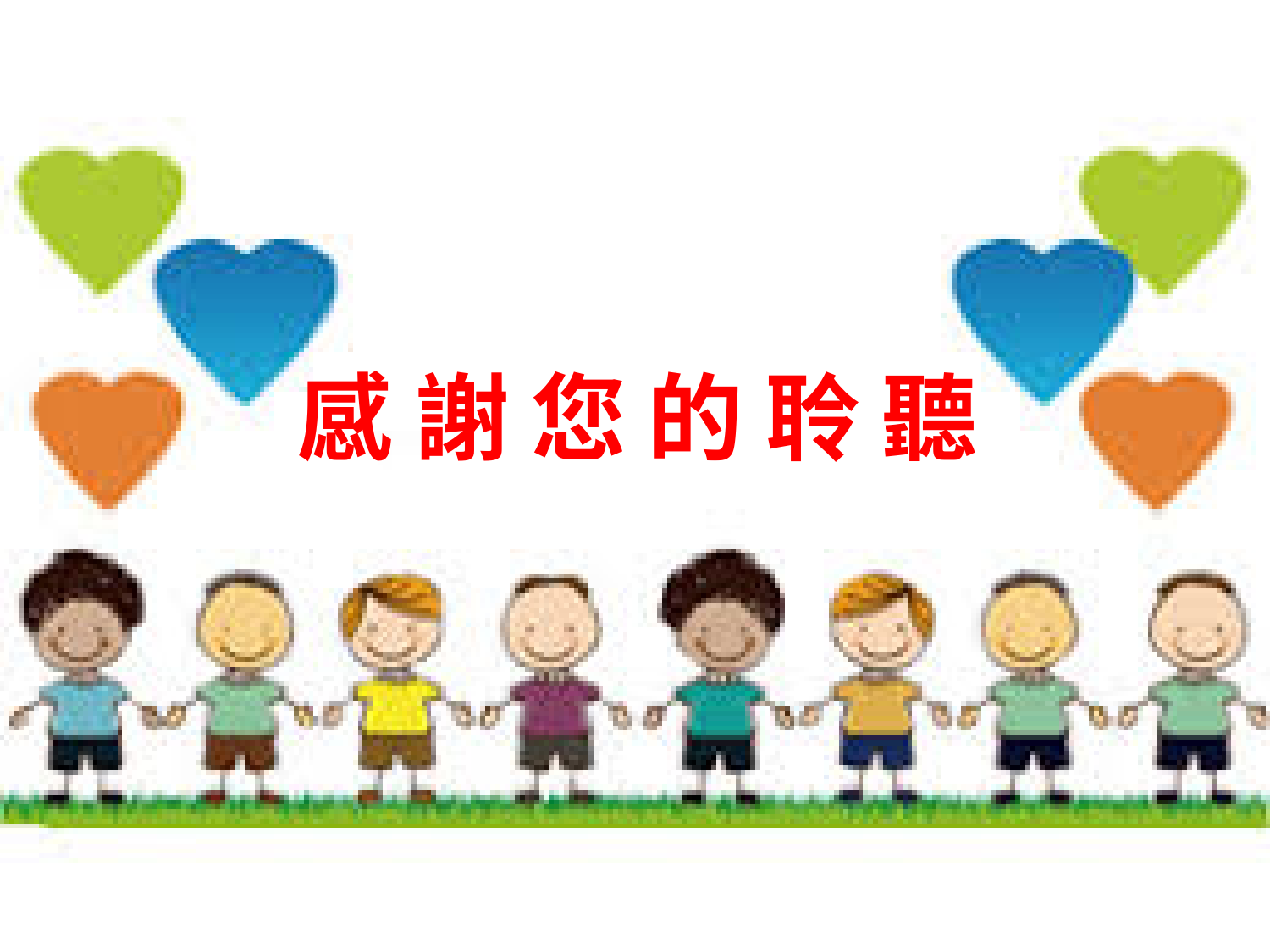

# 感 謝 您 的 聆 聽